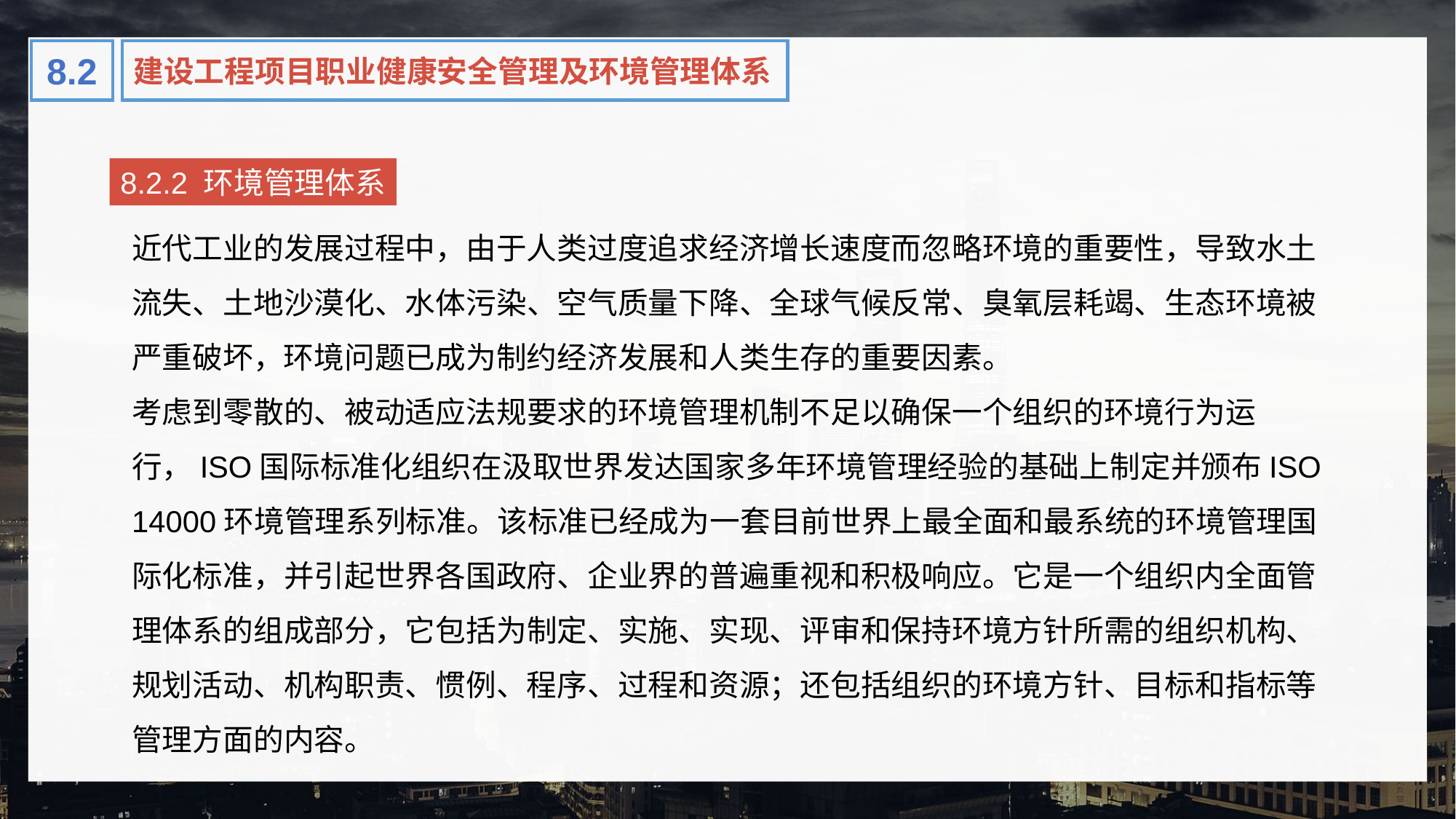

8.2

建设工程项目职业健康安全管理及环境管理体系
8.2.2 环境管理体系
近代工业的发展过程中，由于人类过度追求经济增长速度而忽略环境的重要性，导致水土流失、土地沙漠化、水体污染、空气质量下降、全球气候反常、臭氧层耗竭、生态环境被严重破坏，环境问题已成为制约经济发展和人类生存的重要因素。
考虑到零散的、被动适应法规要求的环境管理机制不足以确保一个组织的环境行为运行，ISO国际标准化组织在汲取世界发达国家多年环境管理经验的基础上制定并颁布ISO 14000环境管理系列标准。该标准已经成为一套目前世界上最全面和最系统的环境管理国际化标准，并引起世界各国政府、企业界的普遍重视和积极响应。它是一个组织内全面管理体系的组成部分，它包括为制定、实施、实现、评审和保持环境方针所需的组织机构、规划活动、机构职责、惯例、程序、过程和资源；还包括组织的环境方针、目标和指标等管理方面的内容。